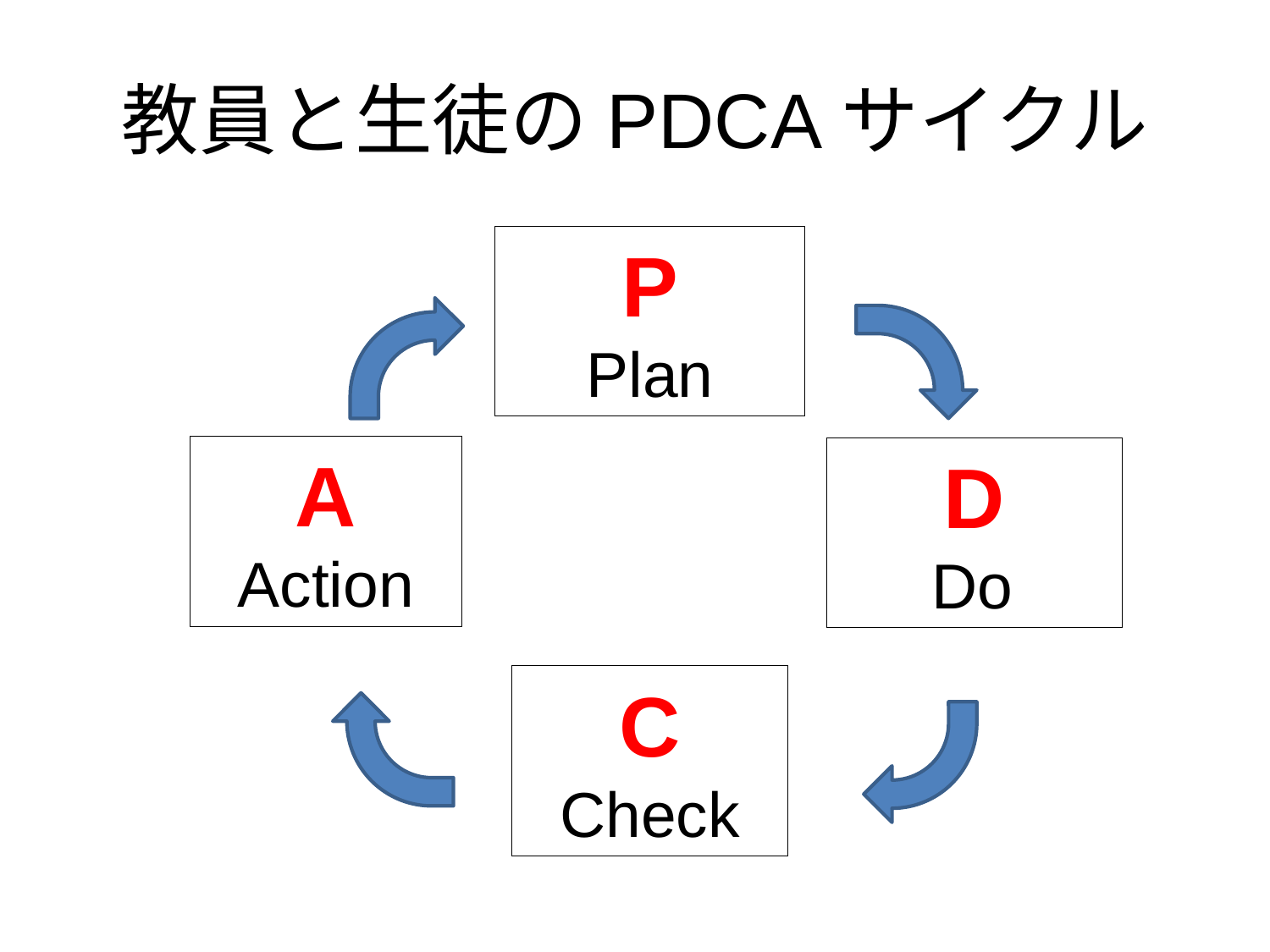

# 教員と生徒のPDCAサイクル
P
　Plan

A
  Action
D
　 Do
C
  Check